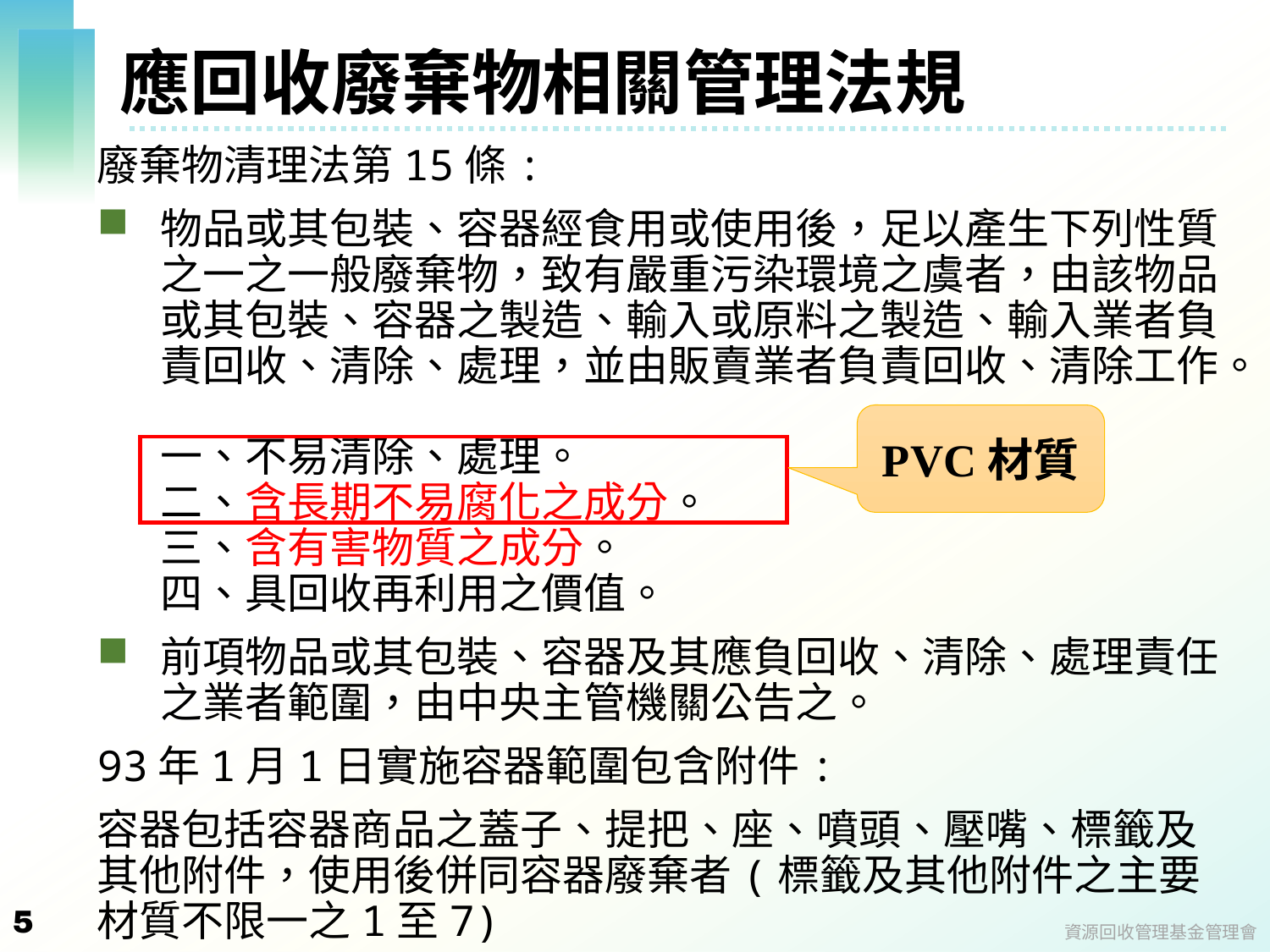

# 應回收廢棄物相關管理法規
廢棄物清理法第15條:
物品或其包裝、容器經食用或使用後，足以產生下列性質之一之一般廢棄物，致有嚴重污染環境之虞者，由該物品或其包裝、容器之製造、輸入或原料之製造、輸入業者負責回收、清除、處理，並由販賣業者負責回收、清除工作。
一、不易清除、處理。
二、含長期不易腐化之成分。
三、含有害物質之成分。
四、具回收再利用之價值。
前項物品或其包裝、容器及其應負回收、清除、處理責任之業者範圍，由中央主管機關公告之。
93年1月1日實施容器範圍包含附件:
容器包括容器商品之蓋子、提把、座、噴頭、壓嘴、標籤及其他附件，使用後併同容器廢棄者(標籤及其他附件之主要材質不限一之1至7)

PVC材質

5